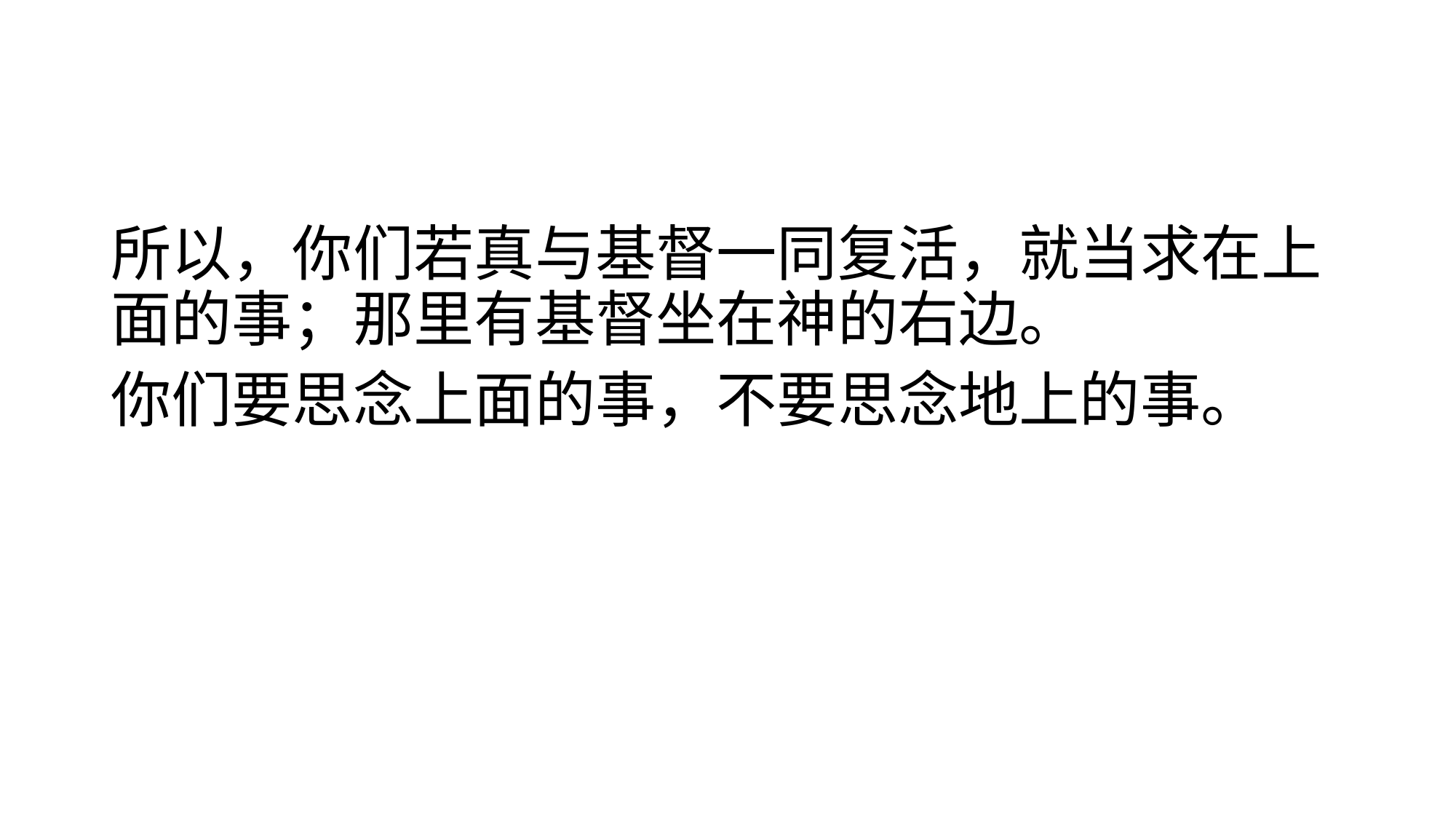

#
所以，你们若真与基督一同复活，就当求在上面的事；那里有基督坐在神的右边。
你们要思念上面的事，不要思念地上的事。